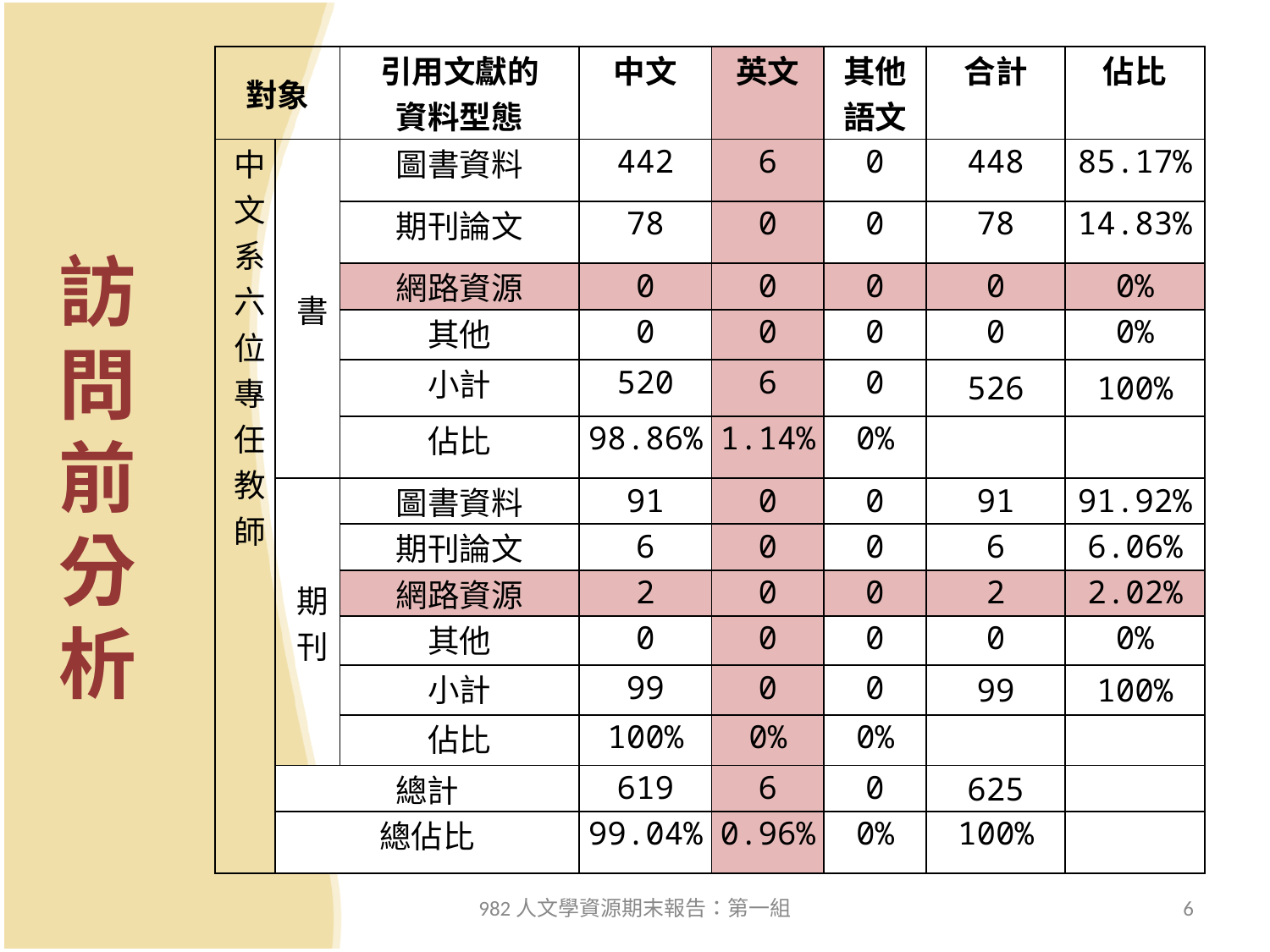

# 訪問前分析
| 對象 |  | 引用文獻的 資料型態 | 中文 | 英文 | 其他 語文 | 合計 | 佔比 |
| --- | --- | --- | --- | --- | --- | --- | --- |
| 中文系六位專任教師 | 書 | 圖書資料 | 442 | 6 | 0 | 448 | 85.17% |
|  |  | 期刊論文 | 78 | 0 | 0 | 78 | 14.83% |
|  |  | 網路資源 | 0 | 0 | 0 | 0 | 0% |
|  |  | 其他 | 0 | 0 | 0 | 0 | 0% |
|  |  | 小計 | 520 | 6 | 0 | 526 | 100% |
|  |  | 佔比 | 98.86% | 1.14% | 0% |  |  |
|  | 期刊 | 圖書資料 | 91 | 0 | 0 | 91 | 91.92% |
|  |  | 期刊論文 | 6 | 0 | 0 | 6 | 6.06% |
|  |  | 網路資源 | 2 | 0 | 0 | 2 | 2.02% |
|  |  | 其他 | 0 | 0 | 0 | 0 | 0% |
|  |  | 小計 | 99 | 0 | 0 | 99 | 100% |
|  |  | 佔比 | 100% | 0% | 0% |  |  |
|  | 總計 |  | 619 | 6 | 0 | 625 |  |
|  | 總佔比 |  | 99.04% | 0.96% | 0% | 100% |  |
982人文學資源期末報告：第一組
6